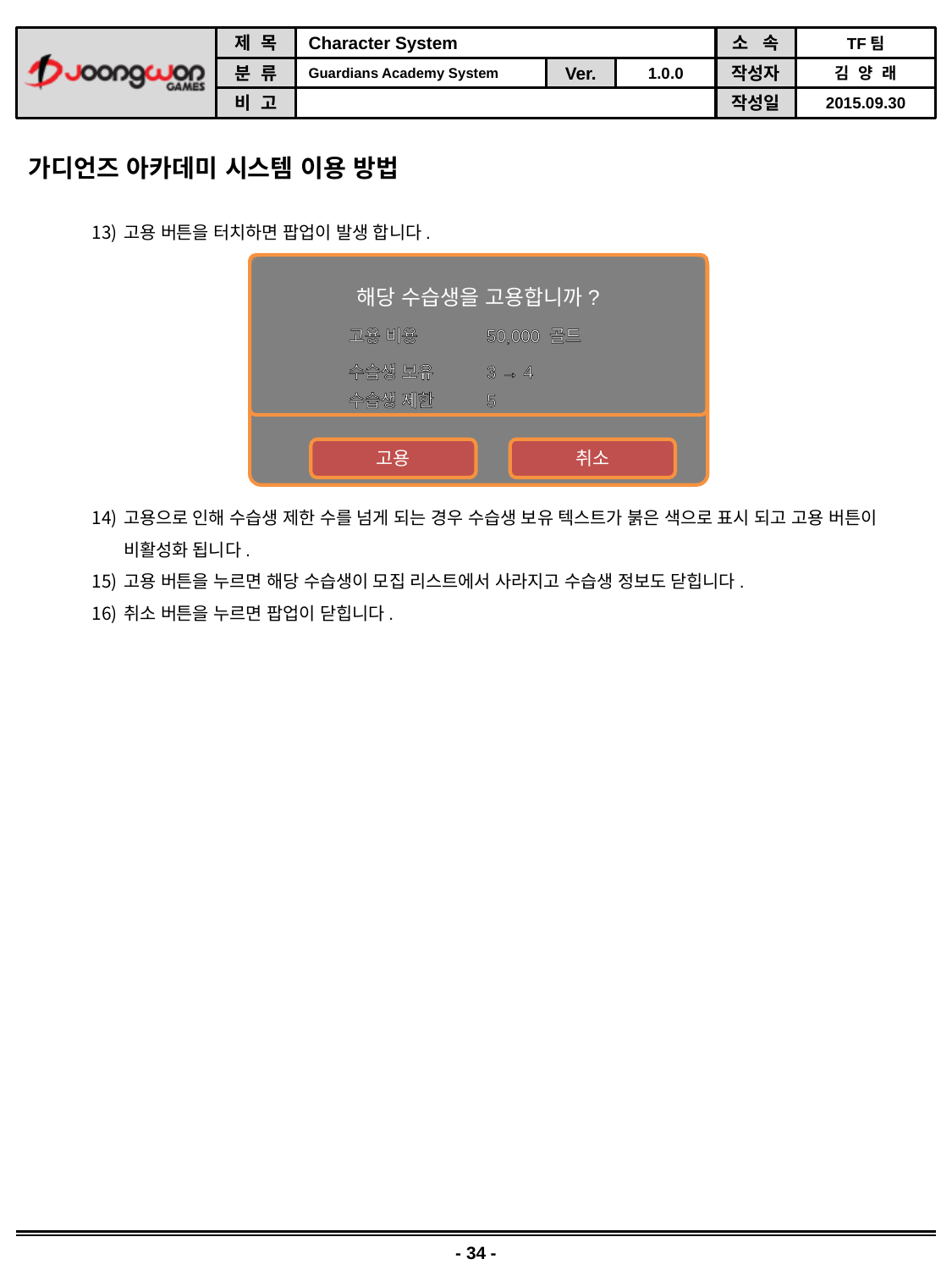

가디언즈 아카데미 시스템 이용 방법
고용 버튼을 터치하면 팝업이 발생 합니다.

고용으로 인해 수습생 제한 수를 넘게 되는 경우 수습생 보유 텍스트가 붉은 색으로 표시 되고 고용 버튼이 비활성화 됩니다.
고용 버튼을 누르면 해당 수습생이 모집 리스트에서 사라지고 수습생 정보도 닫힙니다.
취소 버튼을 누르면 팝업이 닫힙니다.

해당 수습생을 고용합니까?

고용 비용
50,000 골드
수습생 보유
3 → 4
수습생 제한
5
고용
취소
- 34 -